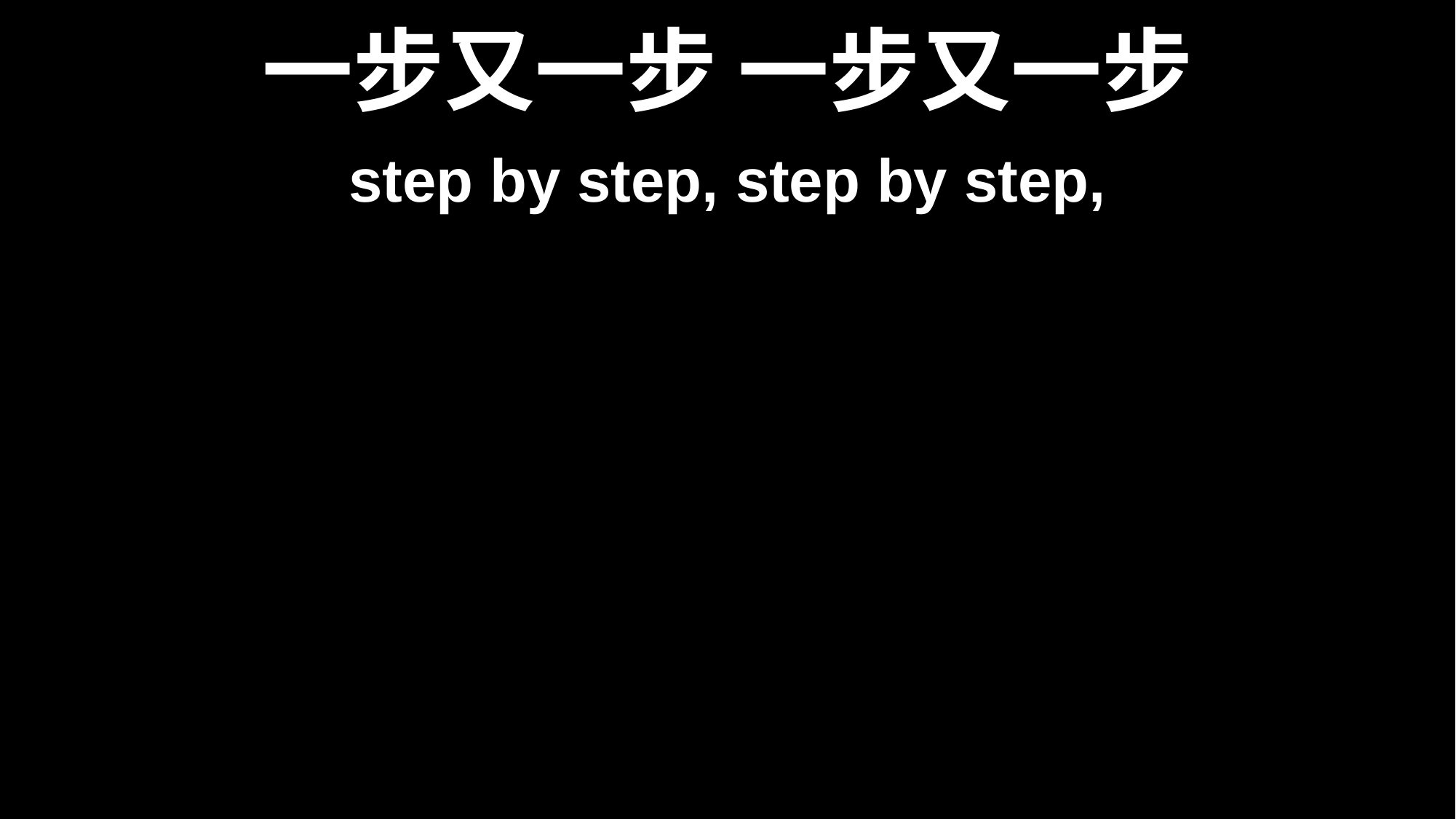

# 一步又一步 一步又一步
step by step, step by step,